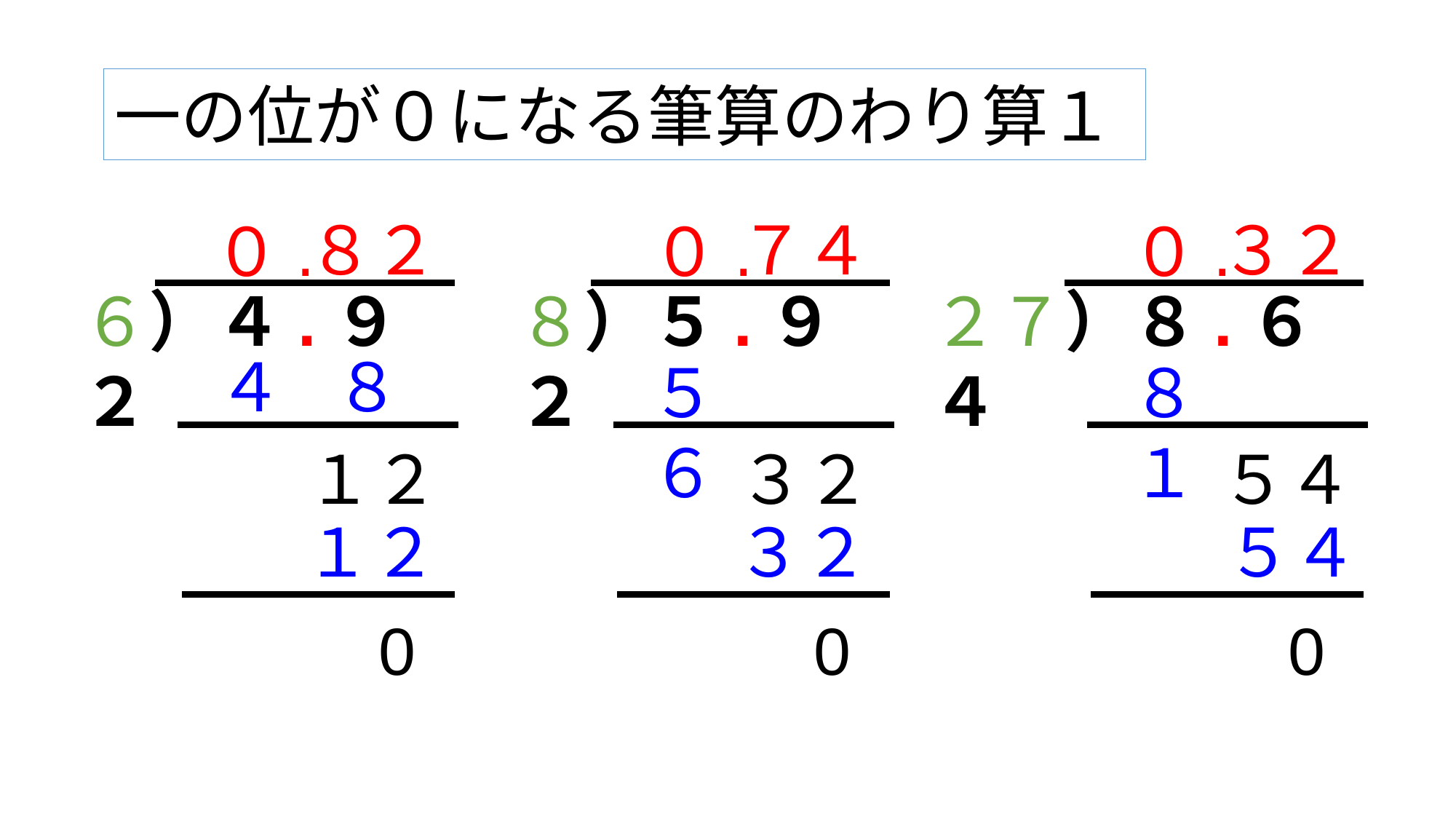

一の位が０になる筆算のわり算１
８
２
７
４
３
２
０.
０.
０.
６）４.９２
８）５.９２
２７）８.６４
４.８
５.６
８.１
１２
３２
５４
１２
３２
５４
0
0
0